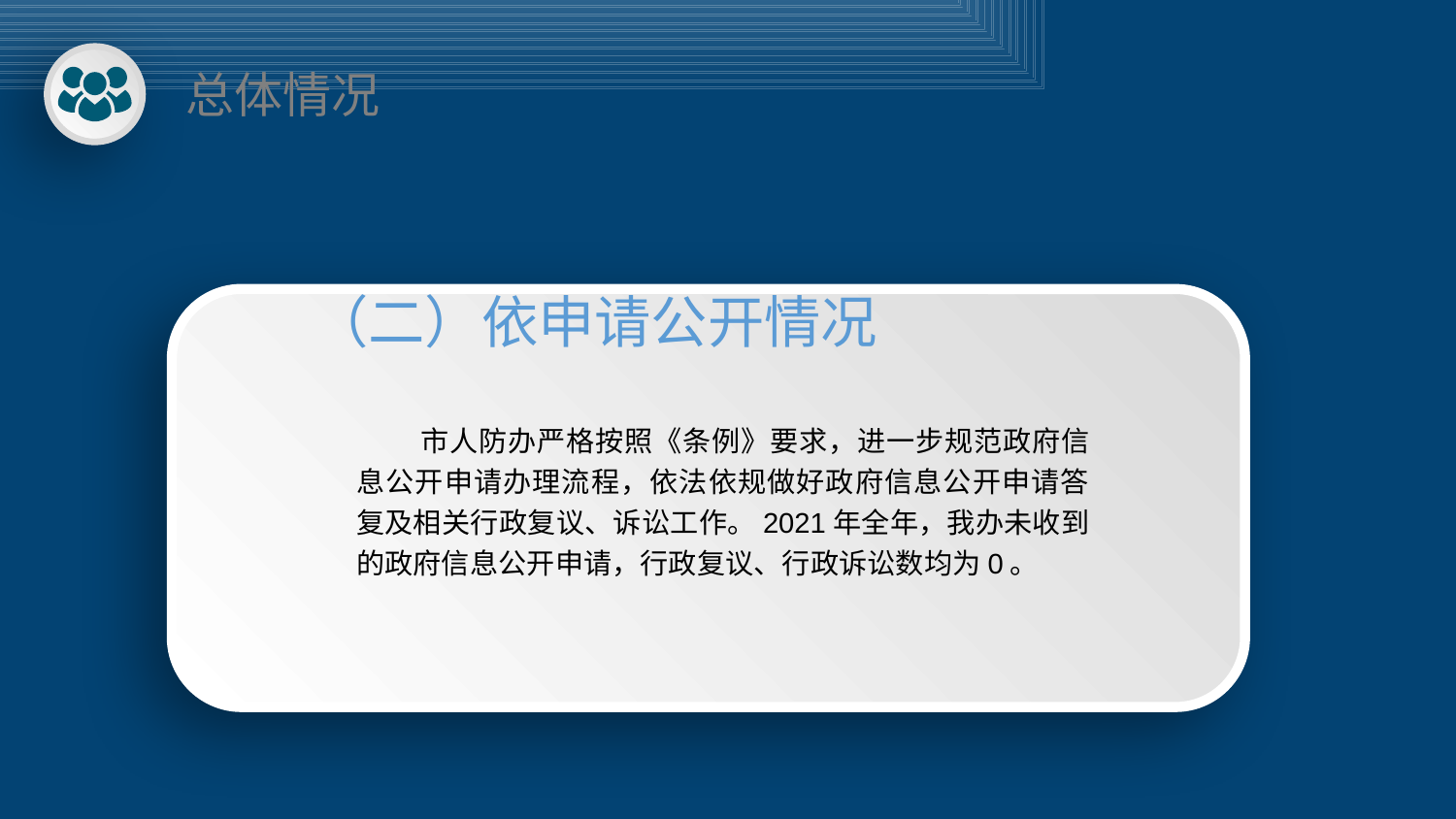

总体情况

（二）依申请公开情况

        市人防办严格按照《条例》要求，进一步规范政府信息公开申请办理流程，依法依规做好政府信息公开申请答复及相关行政复议、诉讼工作。2021年全年，我办未收到的政府信息公开申请，行政复议、行政诉讼数均为0。